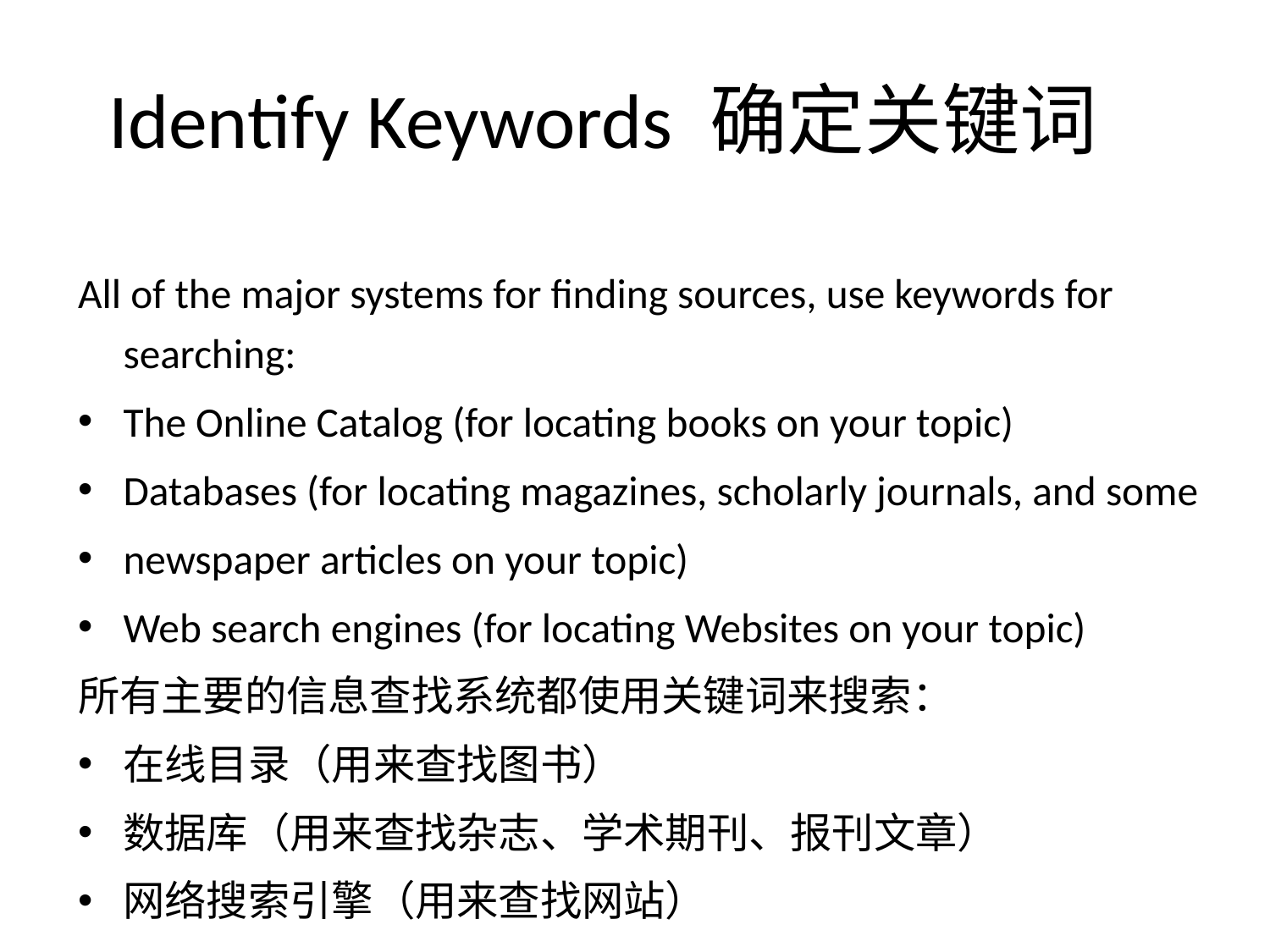

# Identify Keywords 确定关键词
All of the major systems for finding sources, use keywords for  searching:
The Online Catalog (for locating books on your topic)
Databases (for locating magazines, scholarly journals, and some
newspaper articles on your topic)
Web search engines (for locating Websites on your topic)
所有主要的信息查找系统都使用关键词来搜索：
在线目录（用来查找图书）
数据库（用来查找杂志、学术期刊、报刊文章）
网络搜索引擎（用来查找网站）